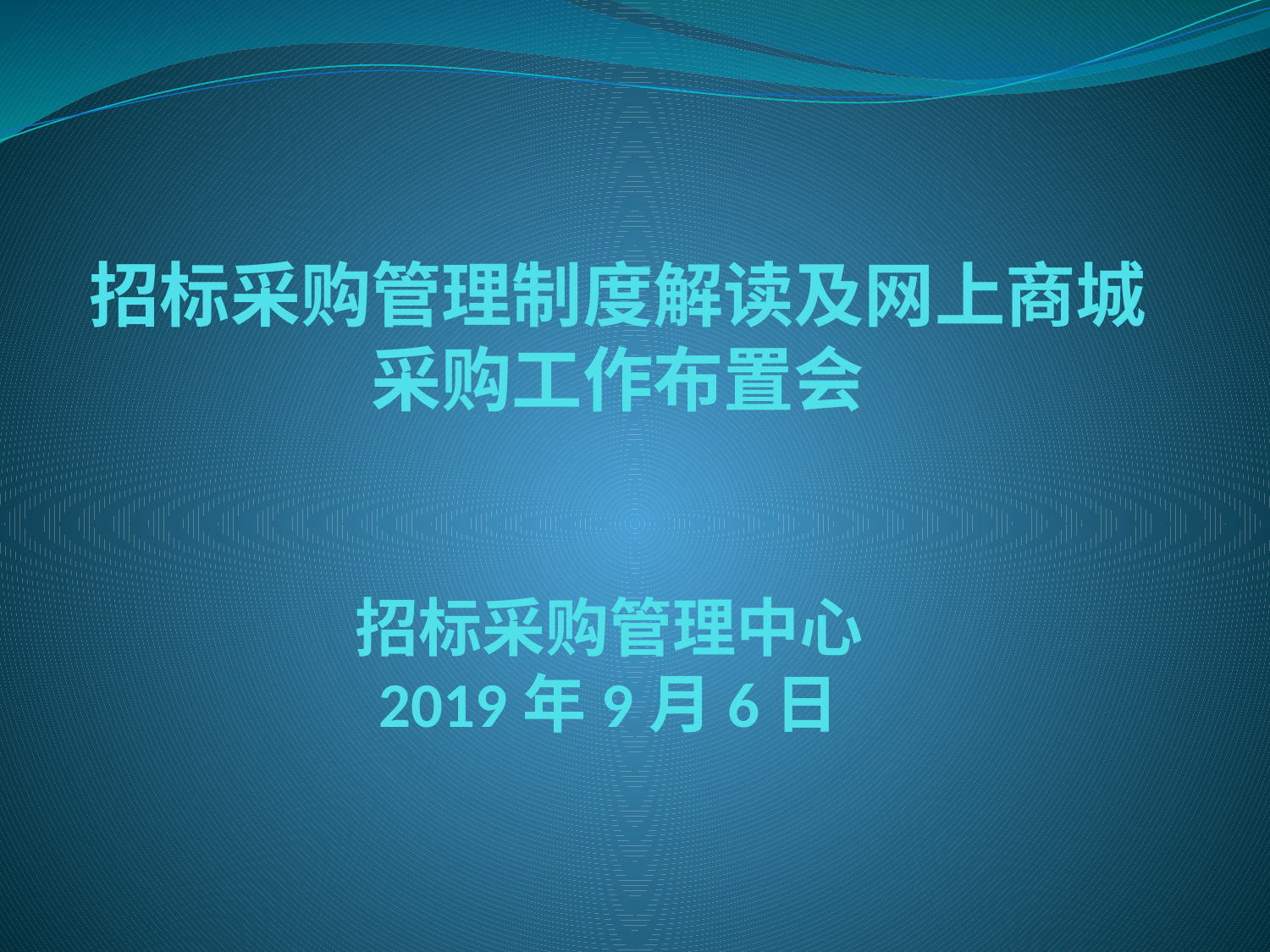

# 招标采购管理制度解读及网上商城 采购工作布置会
招标采购管理中心
2019年9月6日